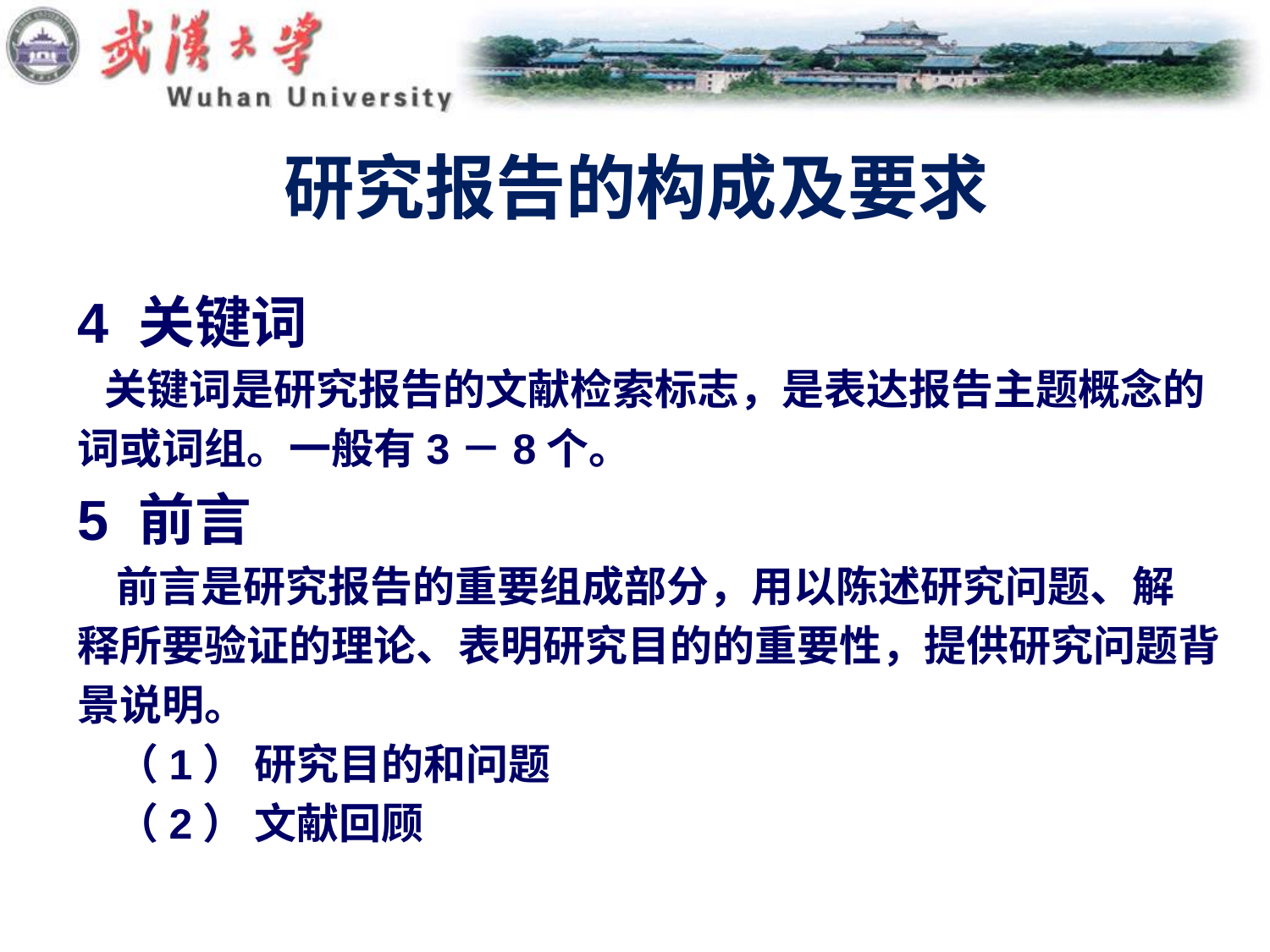

# 研究报告的构成及要求
4 关键词
  关键词是研究报告的文献检索标志，是表达报告主题概念的
词或词组。一般有3－8个。
5 前言
   前言是研究报告的重要组成部分，用以陈述研究问题、解
释所要验证的理论、表明研究目的的重要性，提供研究问题背
景说明。
   （1） 研究目的和问题
   （2） 文献回顾